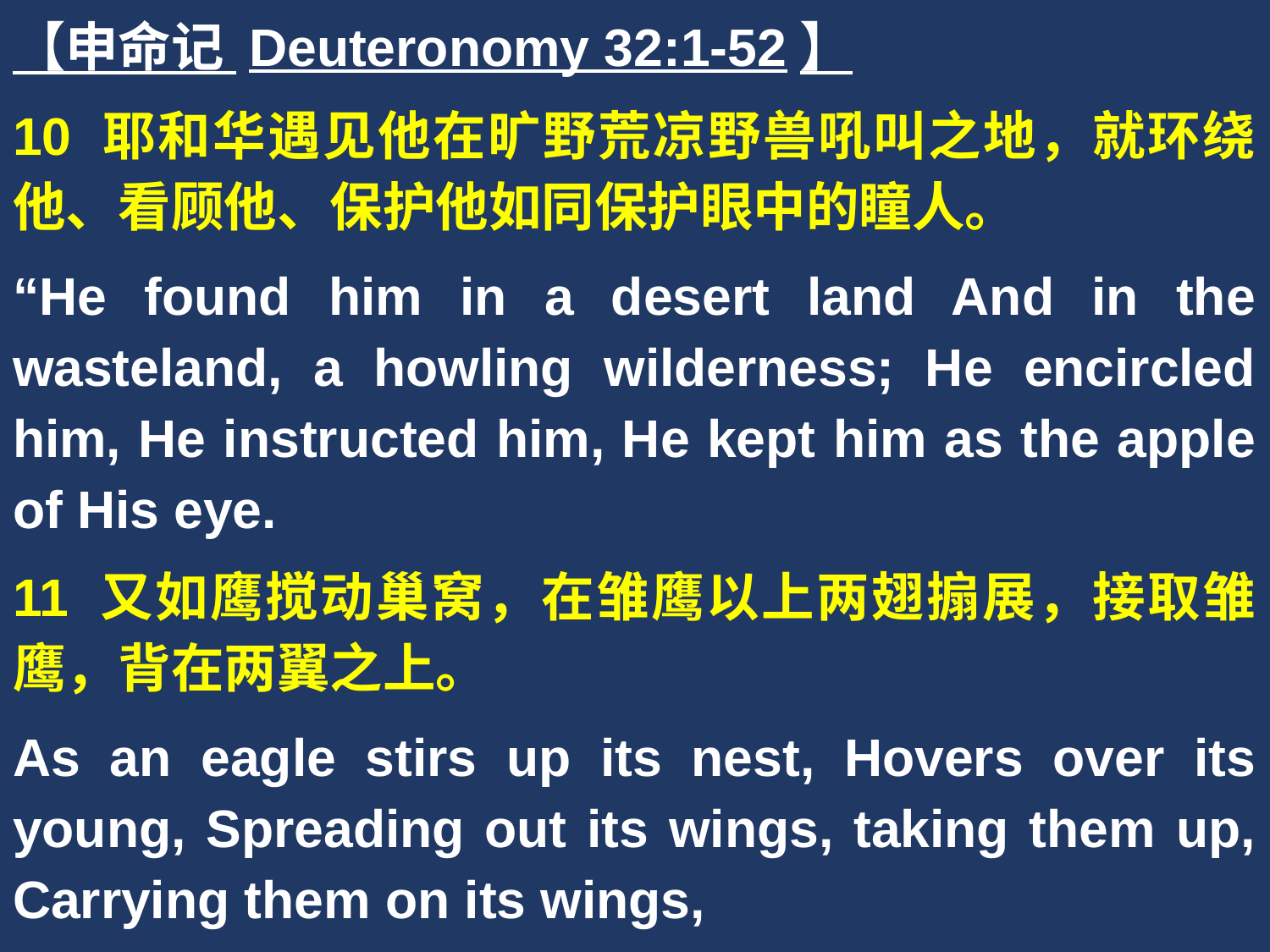

【申命记 Deuteronomy 32:1-52】
10 耶和华遇见他在旷野荒凉野兽吼叫之地，就环绕他、看顾他、保护他如同保护眼中的瞳人。
“He found him in a desert land And in the wasteland, a howling wilderness; He encircled him, He instructed him, He kept him as the apple of His eye.
11 又如鹰搅动巢窝，在雏鹰以上两翅搧展，接取雏鹰，背在两翼之上。
As an eagle stirs up its nest, Hovers over its young, Spreading out its wings, taking them up, Carrying them on its wings,